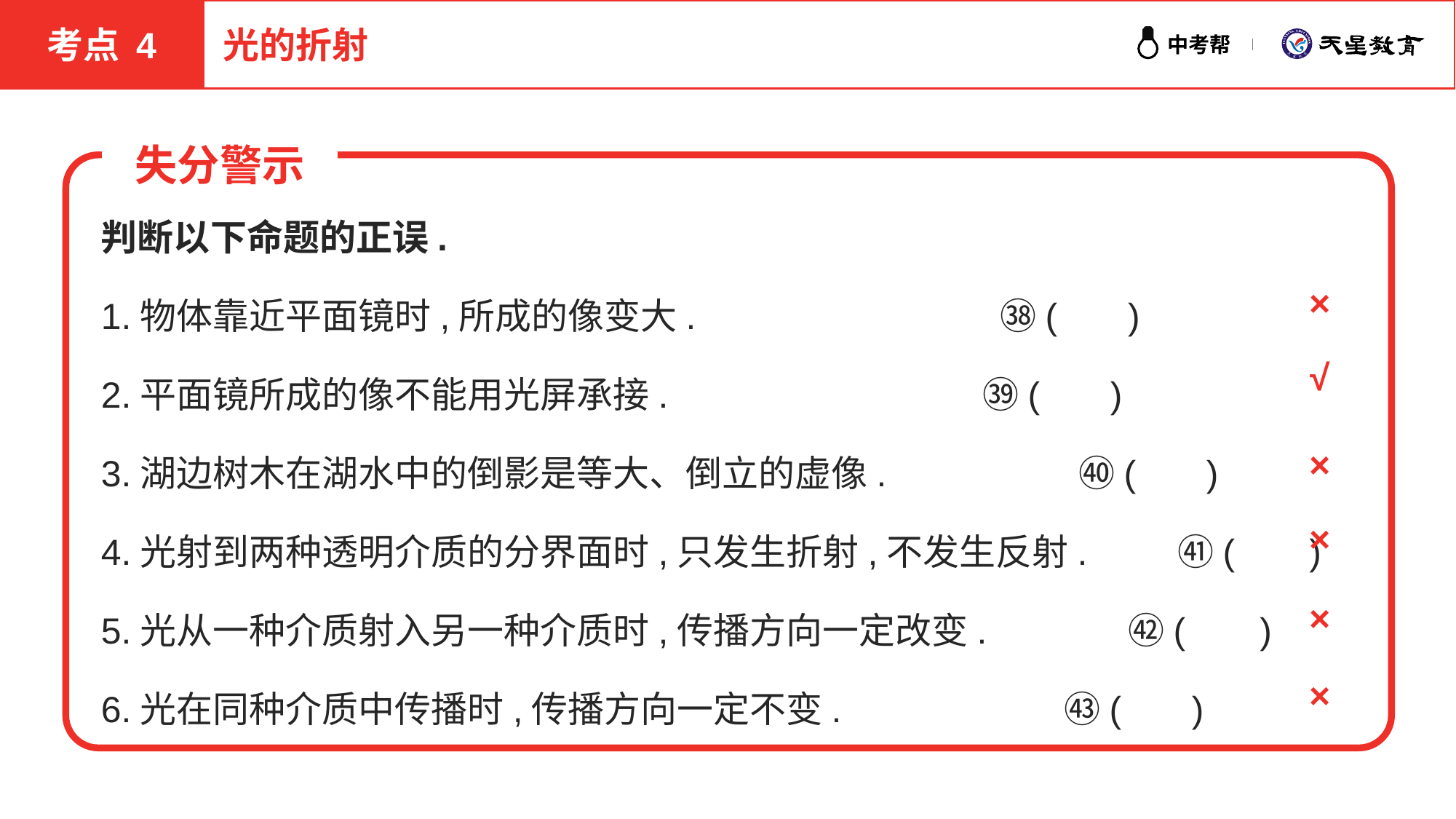

考点 4
光的折射
失分警示

判断以下命题的正误.
1.物体靠近平面镜时,所成的像变大.                             ㊳(　  )
2.平面镜所成的像不能用光屏承接.                              ㊴(　  )
3.湖边树木在湖水中的倒影是等大、倒立的虚像.                  ㊵(　  )
4.光射到两种透明介质的分界面时,只发生折射,不发生反射.        ㊶(  　)
5.光从一种介质射入另一种介质时,传播方向一定改变.             ㊷(  　)
6.光在同种介质中传播时,传播方向一定不变.                     ㊸(　  )
×
√
×
×
×
×